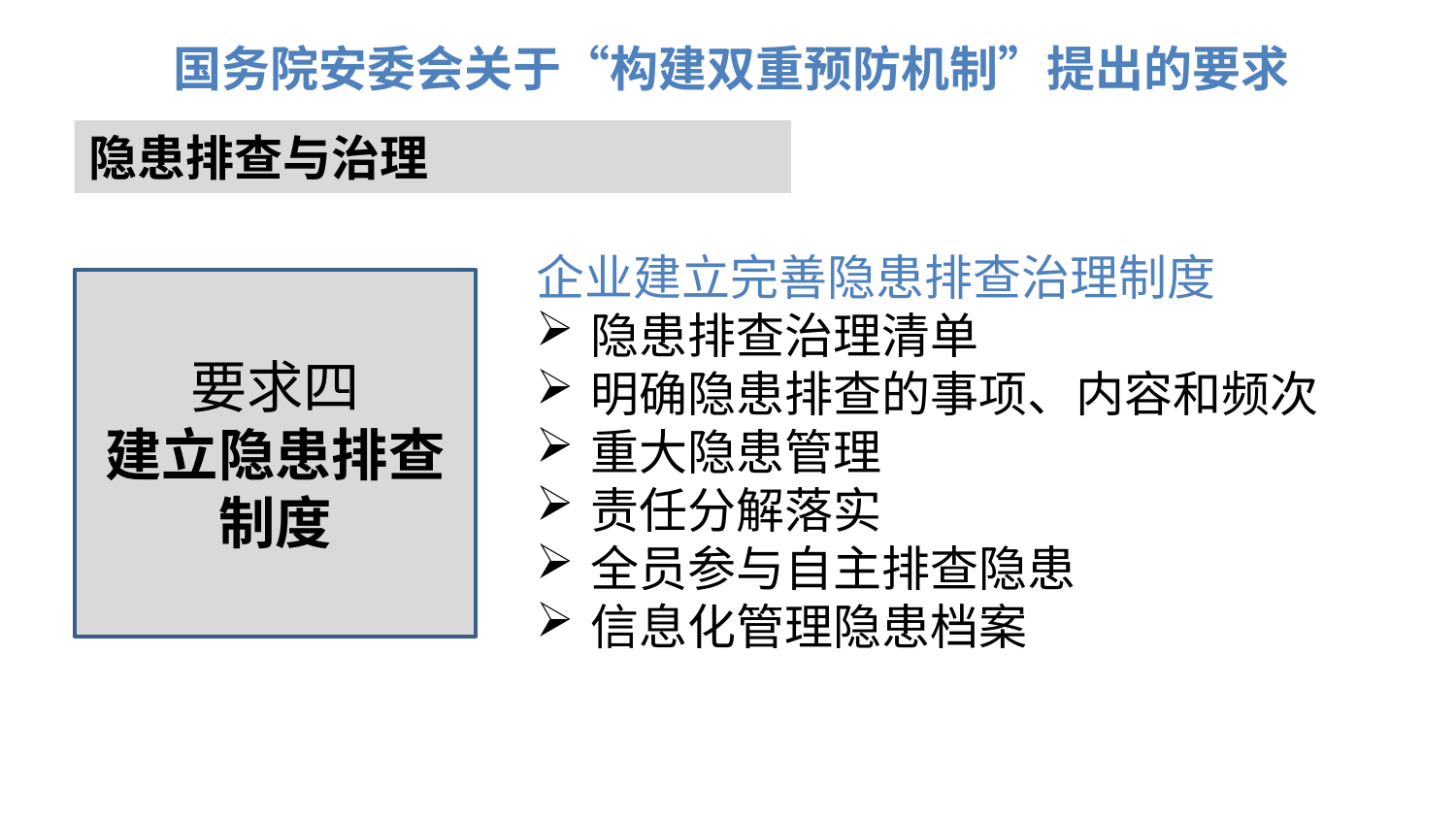

国务院安委会关于“构建双重预防机制”提出的要求
隐患排查与治理
企业建立完善隐患排查治理制度
隐患排查治理清单
明确隐患排查的事项、内容和频次
重大隐患管理
责任分解落实
全员参与自主排查隐患
信息化管理隐患档案
要求四
建立隐患排查制度